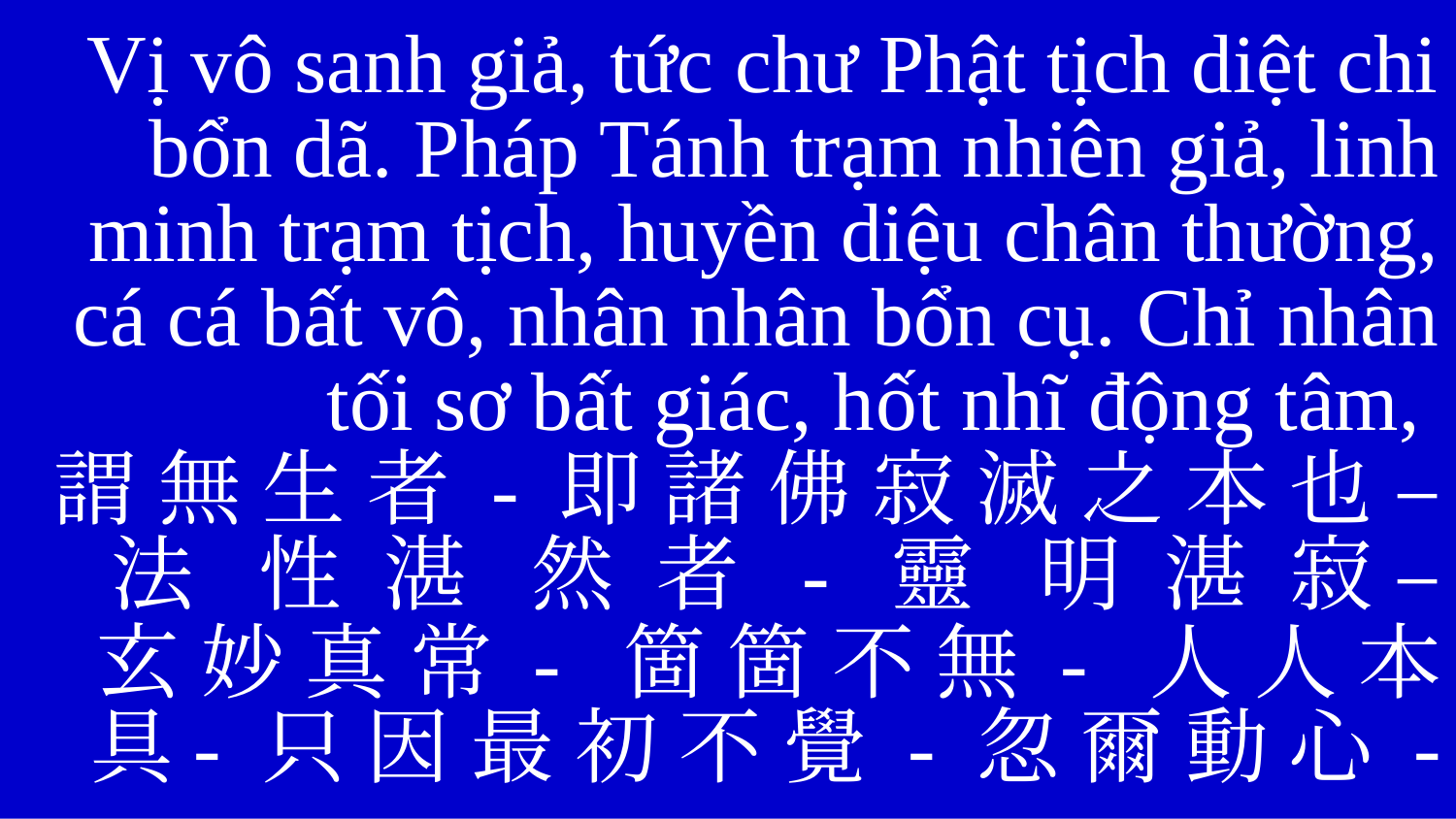

Vị vô sanh giả, tức chư Phật tịch diệt chi bổn dã. Pháp Tánh trạm nhiên giả, linh minh trạm tịch, huyền diệu chân thường, cá cá bất vô, nhân nhân bổn cụ. Chỉ nhân tối sơ bất giác, hốt nhĩ động tâm,
謂 無 生 者 - 即 諸 佛 寂 滅 之 本 也 – 法   性  湛   然  者  -  靈   明  湛  寂 –
玄 妙 真 常 -  箇 箇 不 無 -  人 人 本 具- 只 因 最 初 不 覺 - 忽 爾 動 心 -